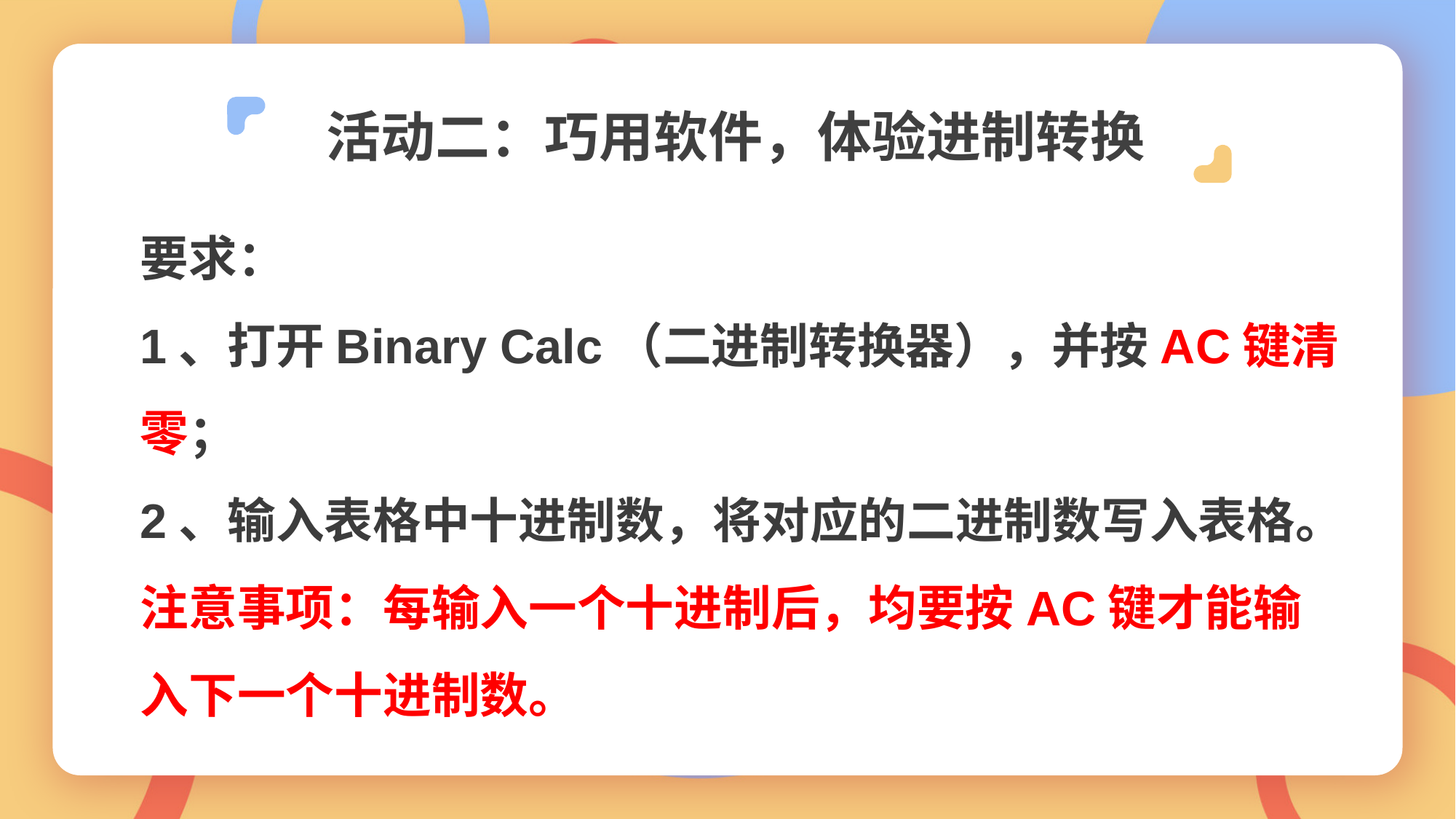

活动二：巧用软件，体验进制转换

要求：
1、打开Binary Calc（二进制转换器），并按AC键清零；
2、输入表格中十进制数，将对应的二进制数写入表格。
注意事项：每输入一个十进制后，均要按AC键才能输入下一个十进制数。